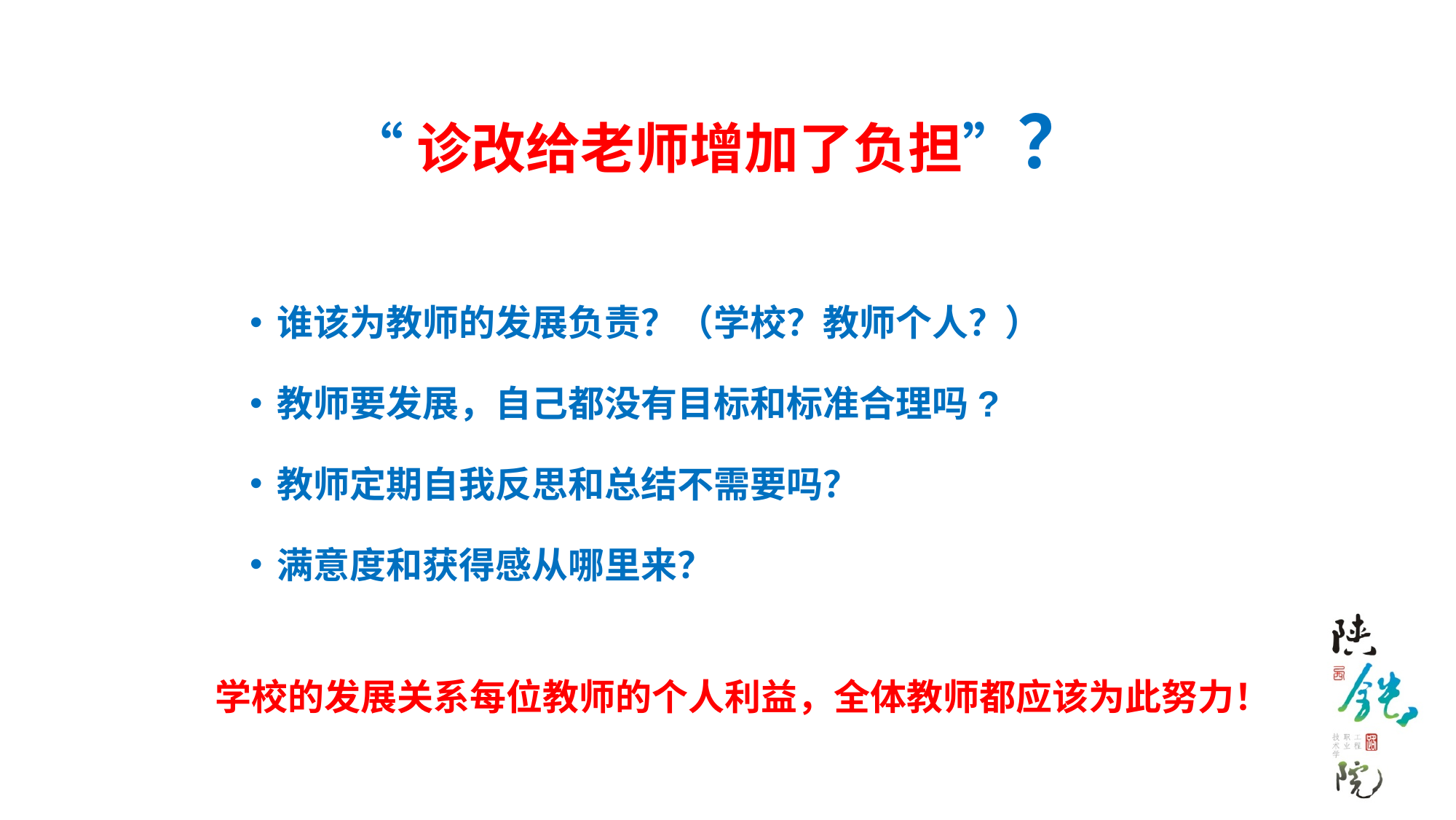

# “诊改给老师增加了负担”？
谁该为教师的发展负责？（学校？教师个人？）
教师要发展，自己都没有目标和标准合理吗?
教师定期自我反思和总结不需要吗？
满意度和获得感从哪里来？
学校的发展关系每位教师的个人利益，全体教师都应该为此努力！